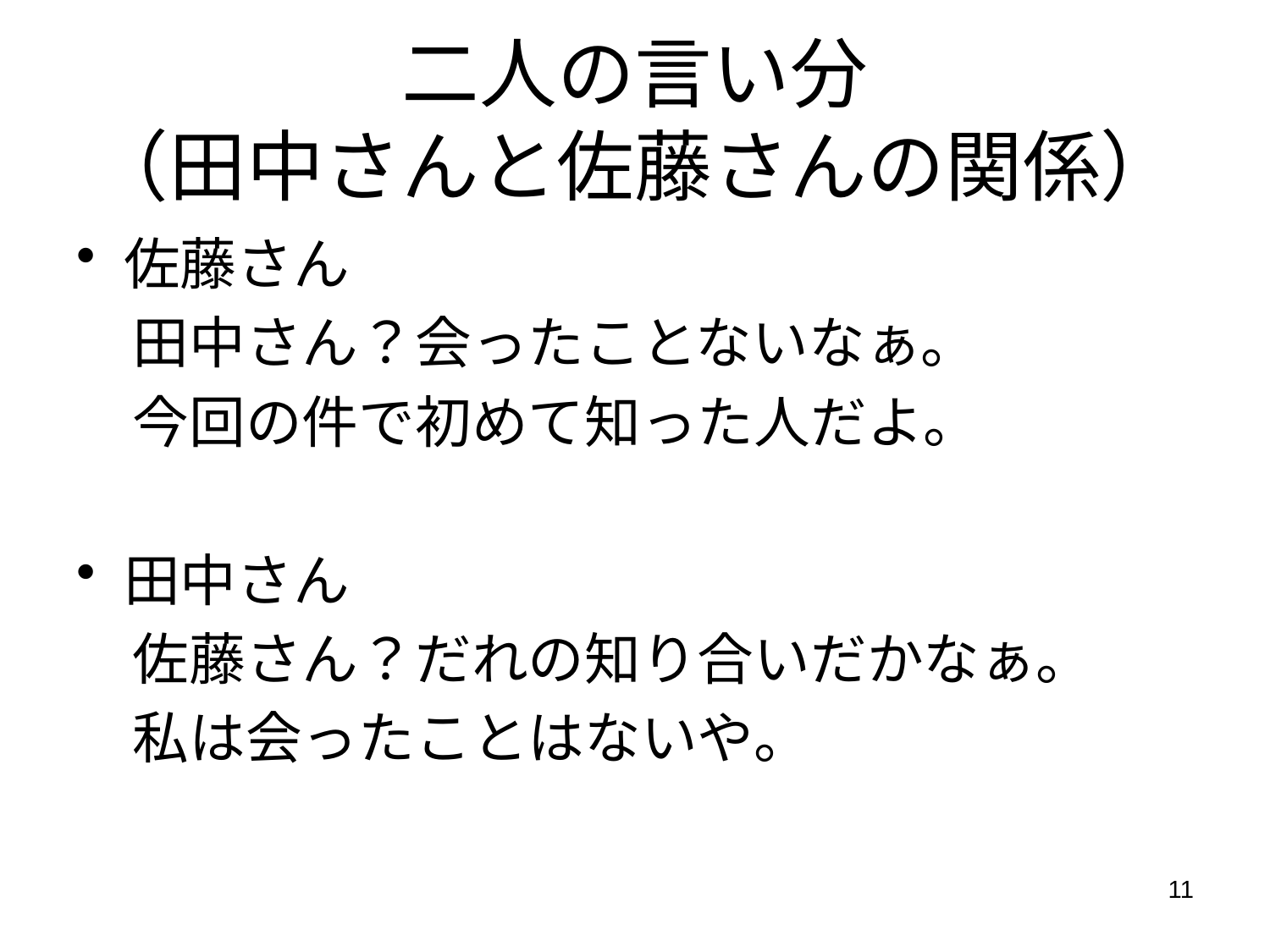

# 二人の言い分 （田中さんと佐藤さんの関係）
佐藤さん
　田中さん？会ったことないなぁ。
　今回の件で初めて知った人だよ。

田中さん
　佐藤さん？だれの知り合いだかなぁ。
　私は会ったことはないや。

11